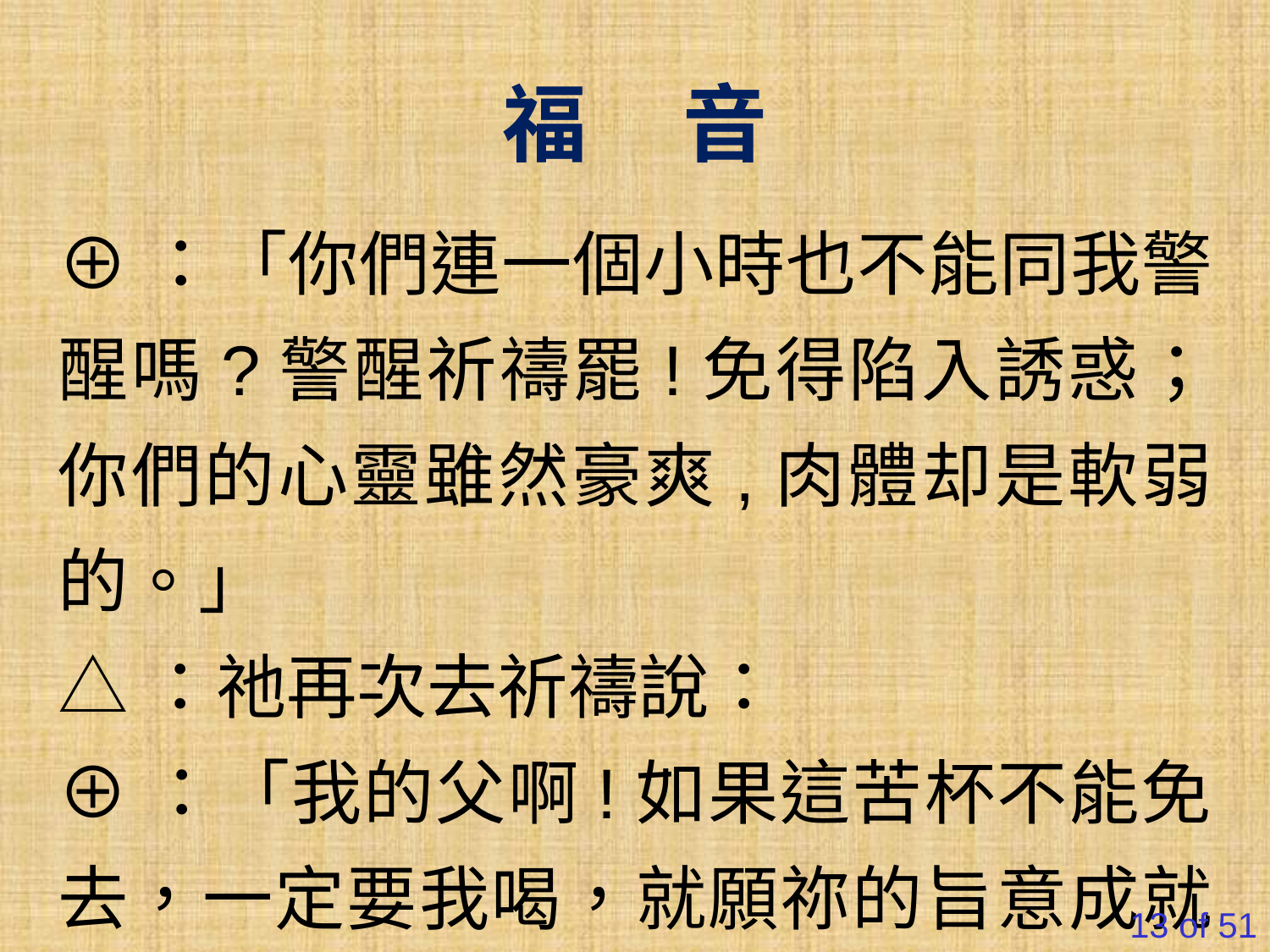

福     音

⊕：「你們連一個小時也不能同我警醒嗎?警醒祈禱罷!免得陷入誘惑；你們的心靈雖然豪爽,肉體却是軟弱的。」
△：祂再次去祈禱說：
⊕：「我的父啊!如果這苦杯不能免去，一定要我喝，就願祢的旨意成就罷！」
13 of 51